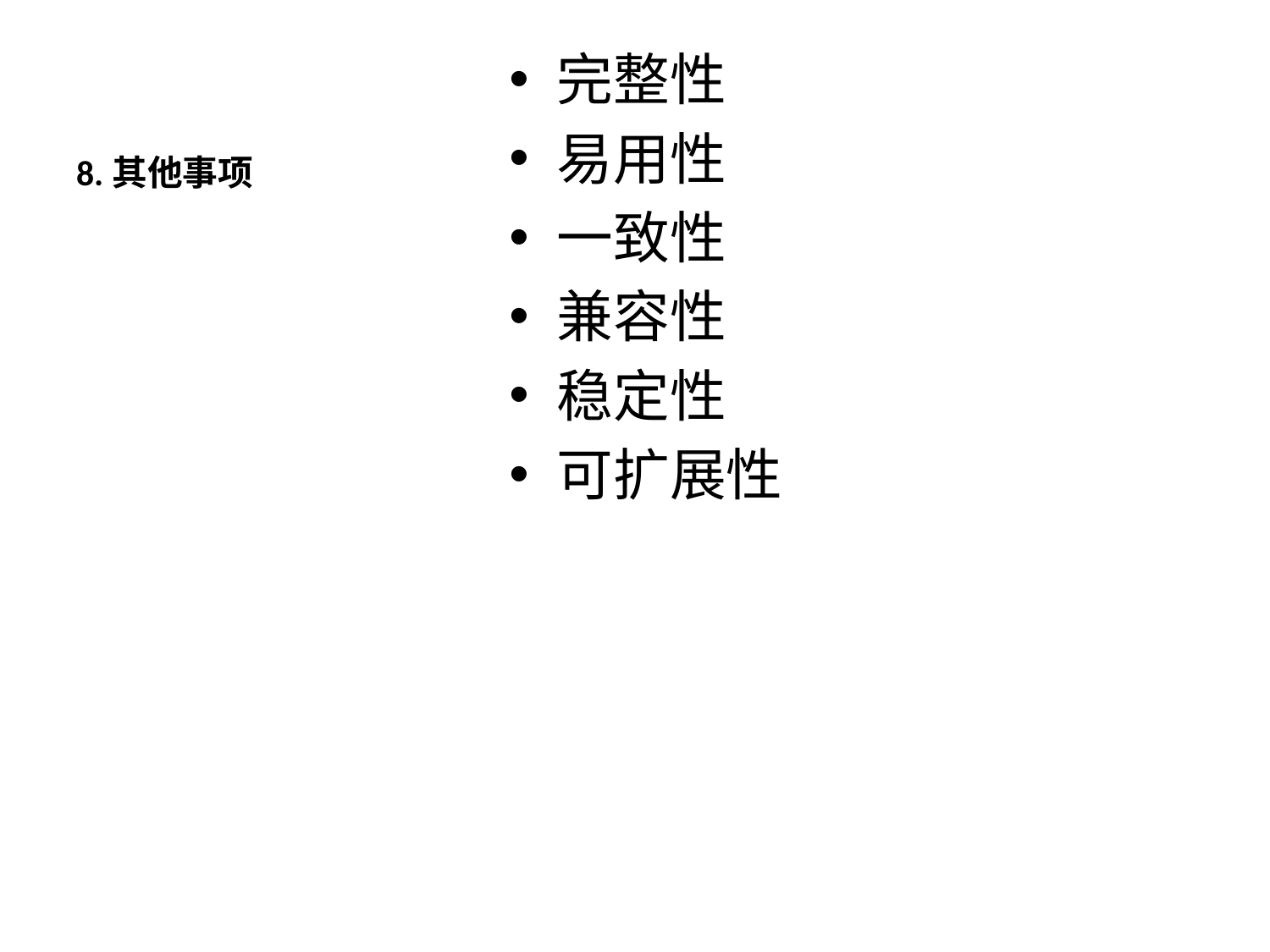

# 8.其他事项
完整性
易用性
一致性
兼容性
稳定性
可扩展性